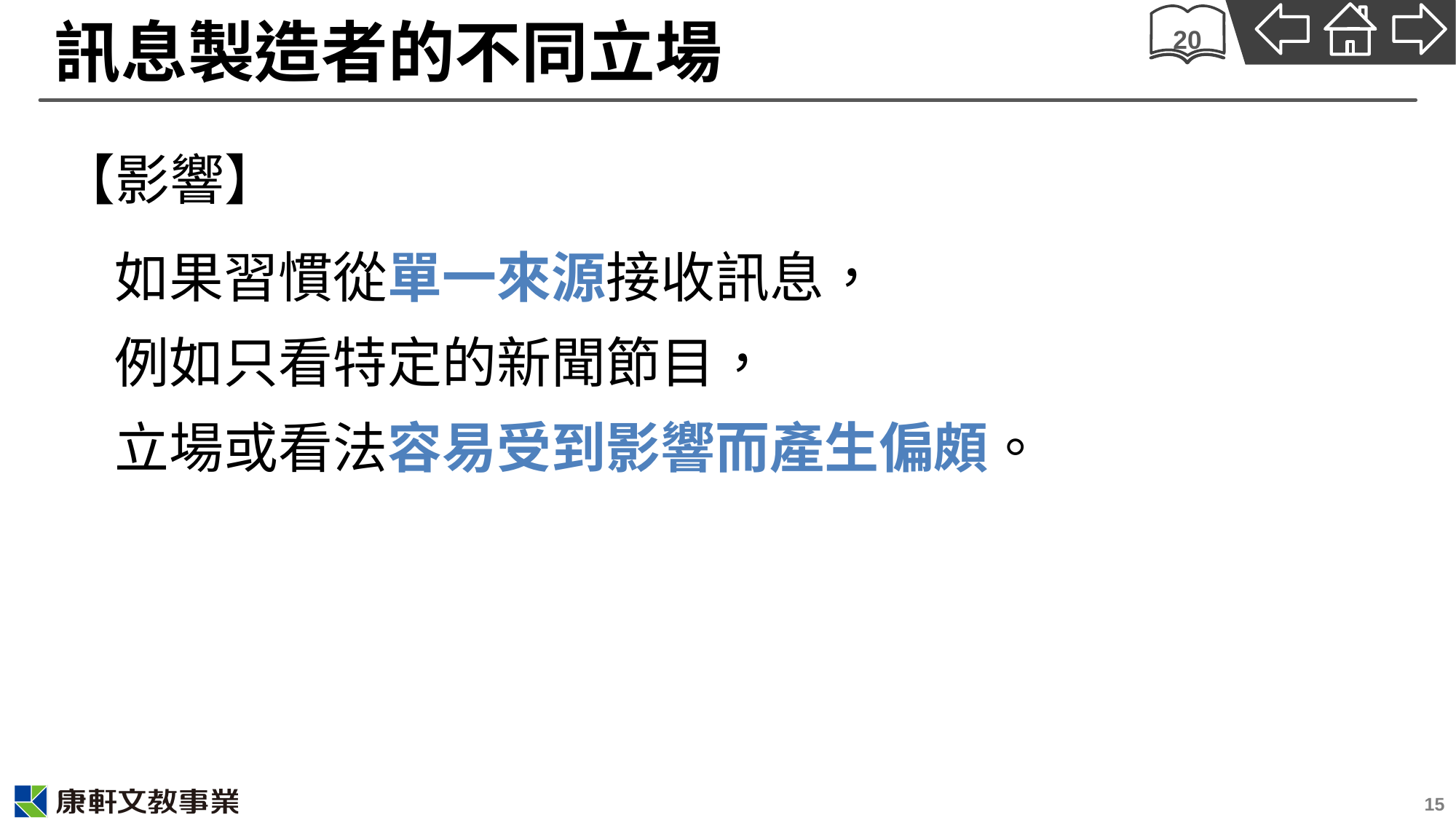

# 訊息製造者的不同立場
20
【影響】
如果習慣從單一來源接收訊息，
例如只看特定的新聞節目，
立場或看法容易受到影響而產生偏頗。
15